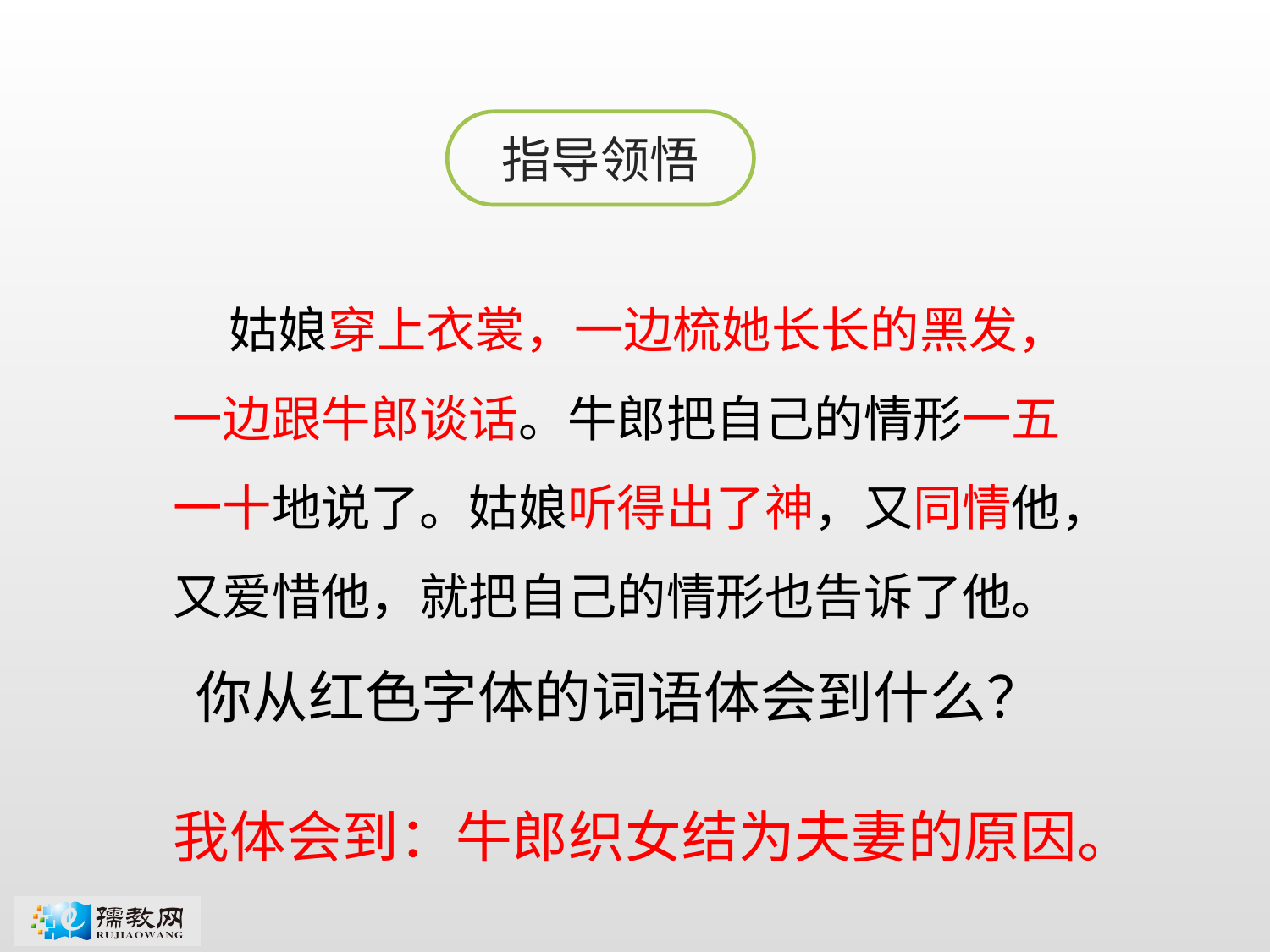

指导领悟
    姑娘穿上衣裳，一边梳她长长的黑发，一边跟牛郎谈话。牛郎把自己的情形一五一十地说了。姑娘听得出了神，又同情他，又爱惜他，就把自己的情形也告诉了他。
你从红色字体的词语体会到什么？
我体会到：牛郎织女结为夫妻的原因。